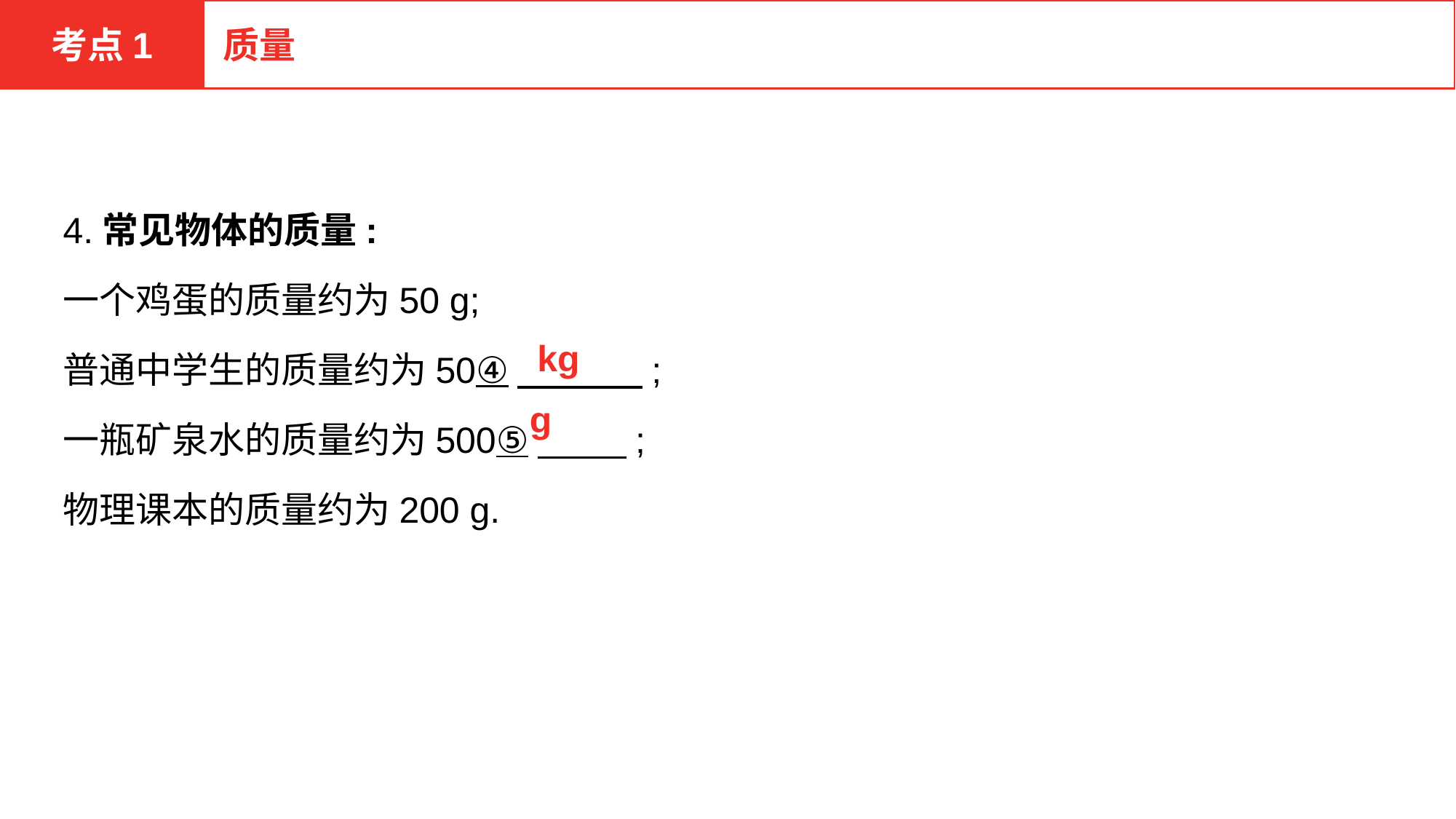

考点1
质量
4.常见物体的质量:
一个鸡蛋的质量约为50 g;
普通中学生的质量约为50④　　  　;
一瓶矿泉水的质量约为500⑤　  　;
物理课本的质量约为200 g.
kg
g